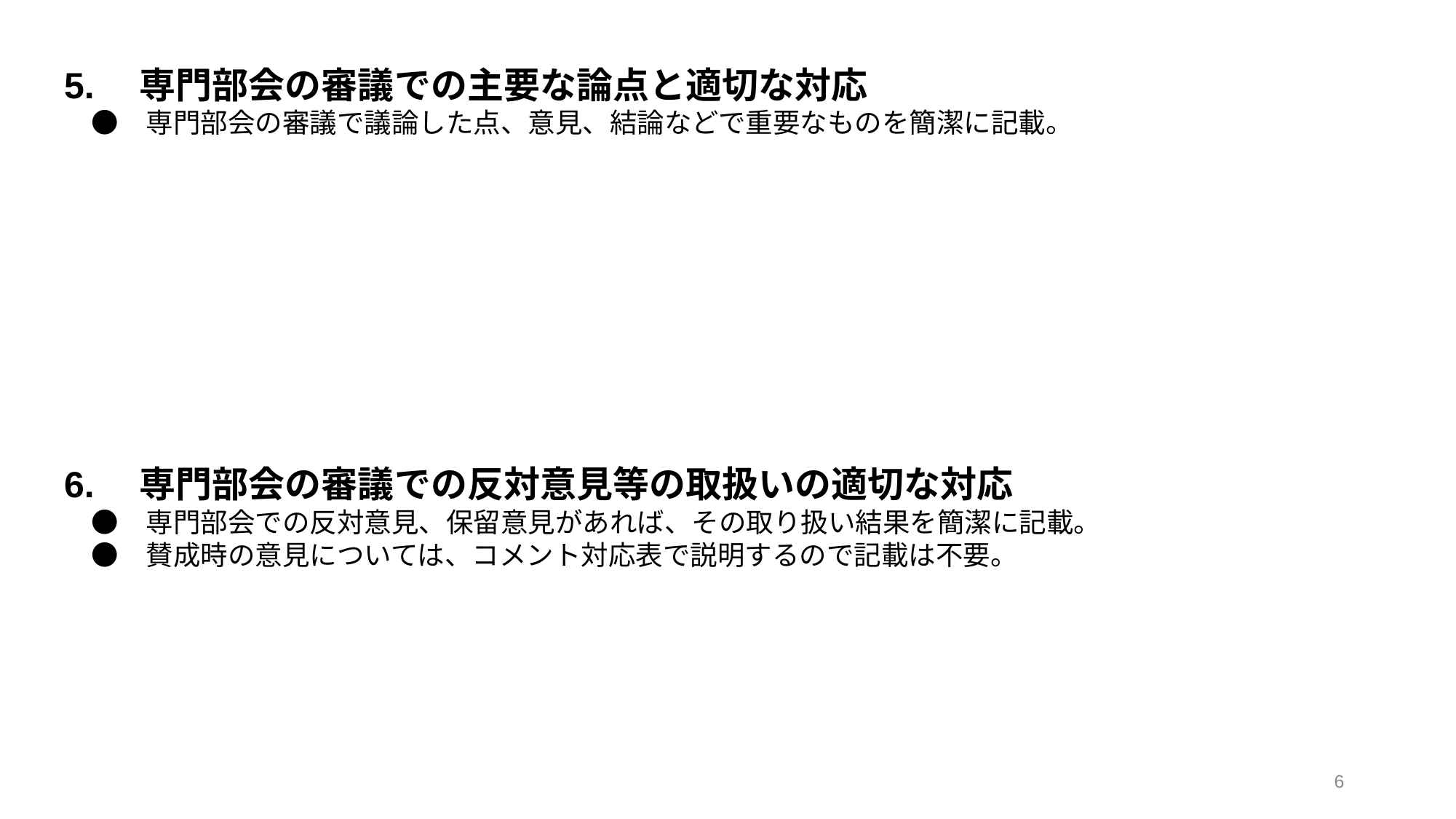

5.　専門部会の審議での主要な論点と適切な対応
　●　専門部会の審議で議論した点、意見、結論などで重要なものを簡潔に記載。

6.　専門部会の審議での反対意見等の取扱いの適切な対応
　●　専門部会での反対意見、保留意見があれば、その取り扱い結果を簡潔に記載。
　●　賛成時の意見については、コメント対応表で説明するので記載は不要。
6